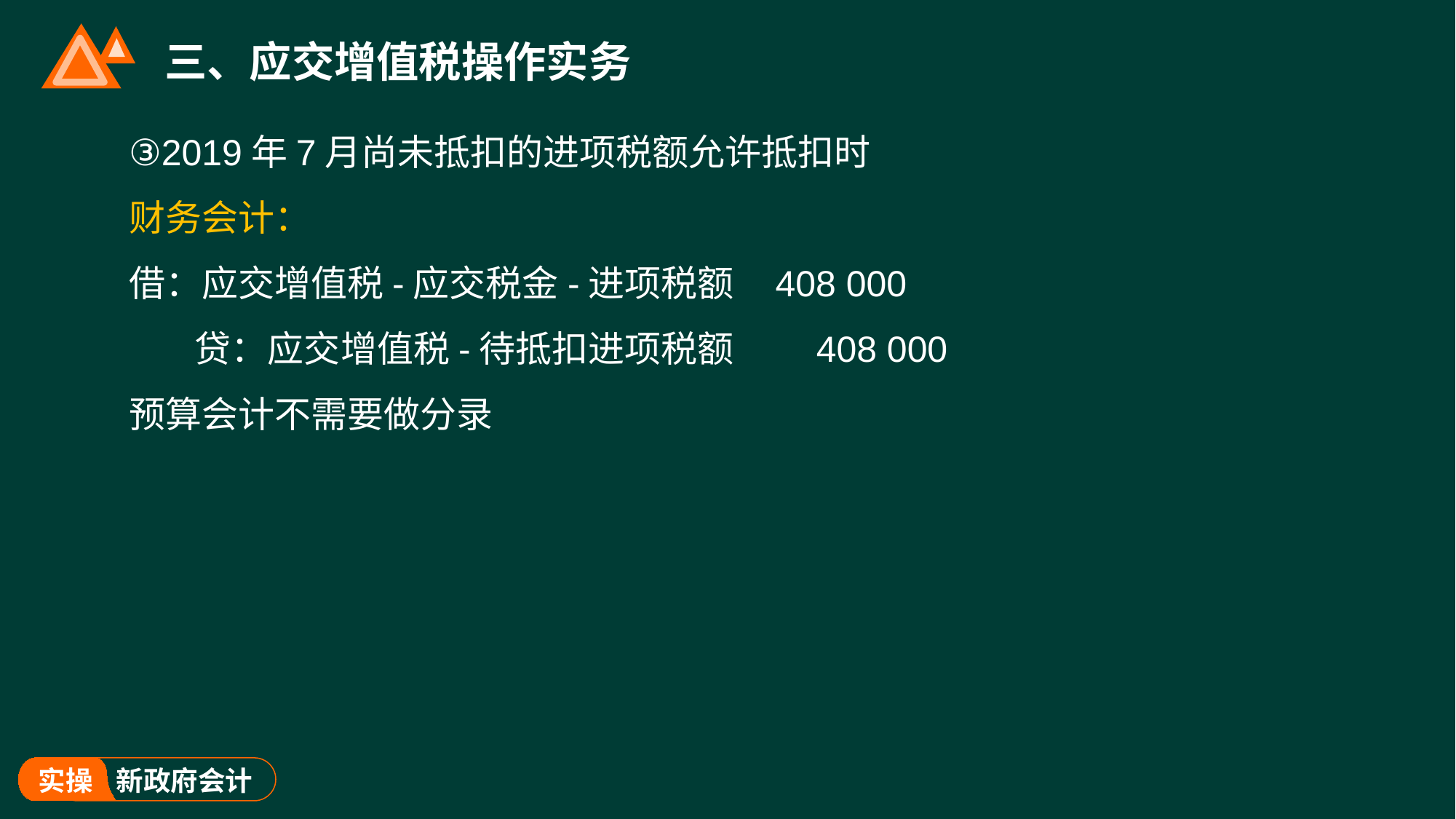

# 三、应交增值税操作实务
③2019年7月尚未抵扣的进项税额允许抵扣时
财务会计：
借：应交增值税-应交税金-进项税额    408 000
       贷：应交增值税-待抵扣进项税额         408 000
预算会计不需要做分录